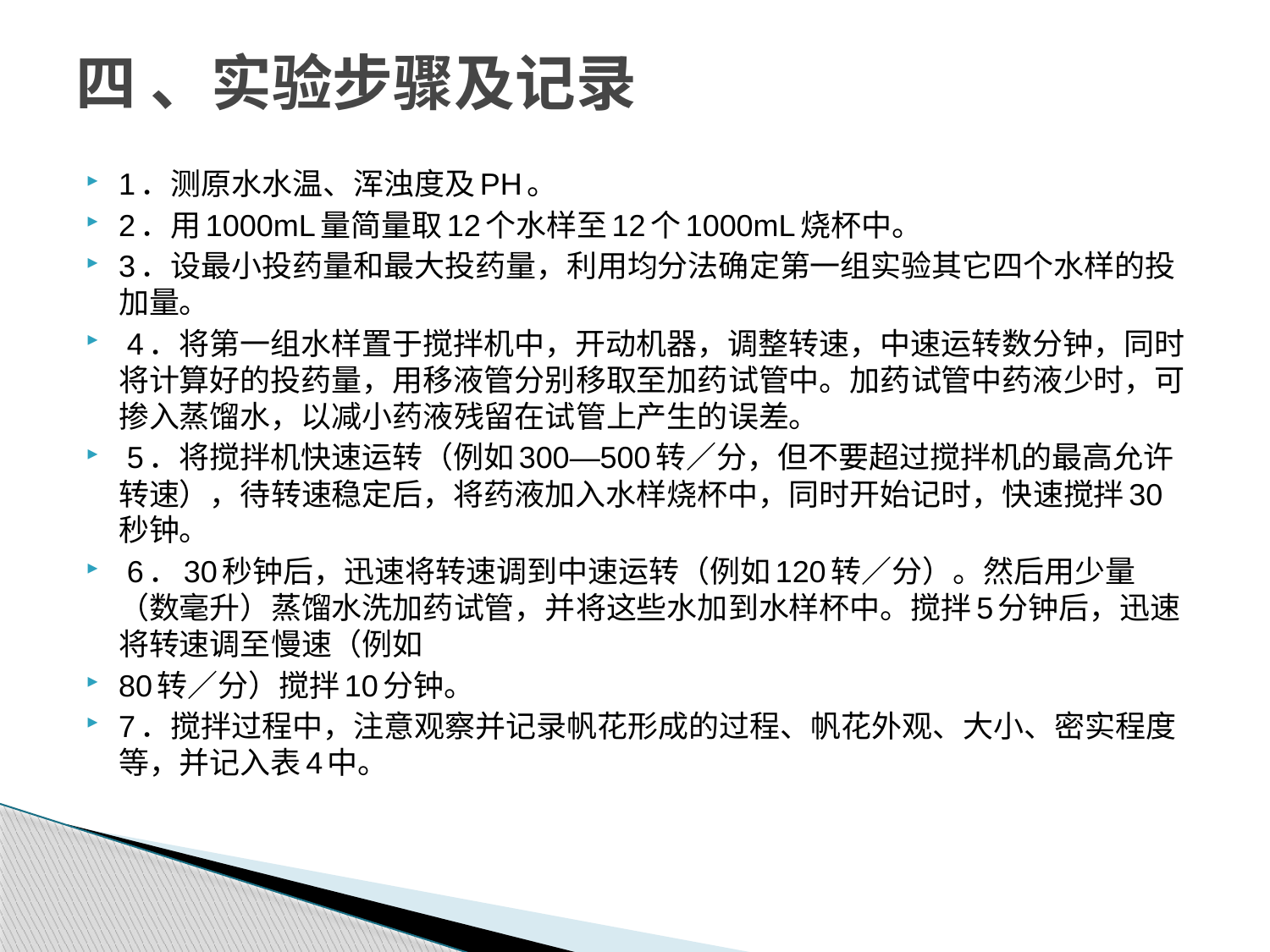

# 四 、实验步骤及记录
1．测原水水温、浑浊度及PH。
2．用1000mL量简量取12个水样至12个1000mL烧杯中。
3．设最小投药量和最大投药量，利用均分法确定第一组实验其它四个水样的投加量。
 4．将第一组水样置于搅拌机中，开动机器，调整转速，中速运转数分钟，同时将计算好的投药量，用移液管分别移取至加药试管中。加药试管中药液少时，可掺入蒸馏水，以减小药液残留在试管上产生的误差。
 5．将搅拌机快速运转（例如300—500转／分，但不要超过搅拌机的最高允许转速），待转速稳定后，将药液加入水样烧杯中，同时开始记时，快速搅拌30秒钟。
 6．30秒钟后，迅速将转速调到中速运转（例如120转／分）。然后用少量（数毫升）蒸馏水洗加药试管，并将这些水加到水样杯中。搅拌5分钟后，迅速将转速调至慢速（例如
80转／分）搅拌10分钟。
7．搅拌过程中，注意观察并记录帆花形成的过程、帆花外观、大小、密实程度等，并记入表4中。